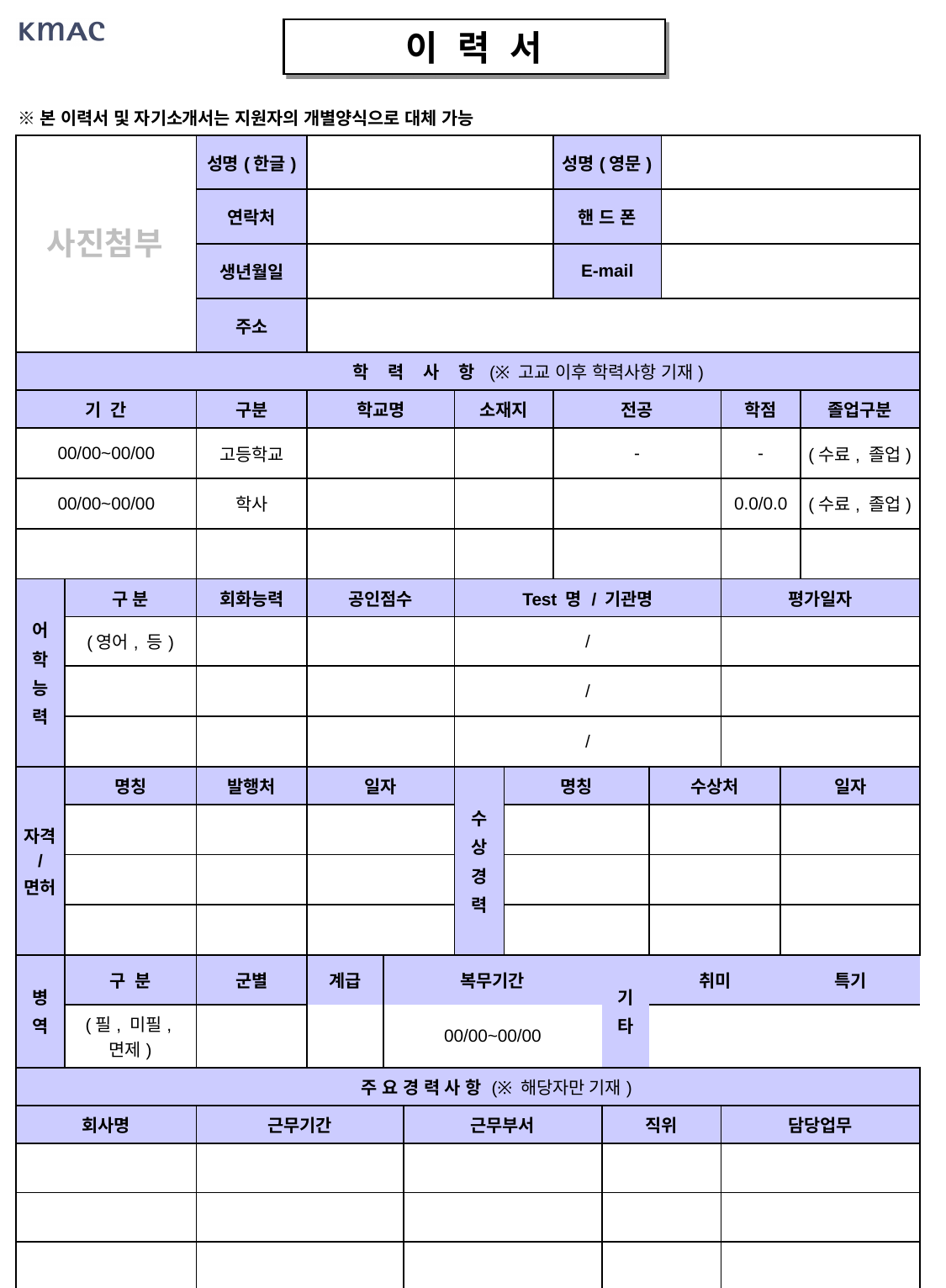

이  력  서
※본 이력서 및 자기소개서는 지원자의 개별양식으로 대체 가능
|  |  | 성명(한글) |  |  |  |  |  | 성명(영문) |  |  |  |  |  |  |
| --- | --- | --- | --- | --- | --- | --- | --- | --- | --- | --- | --- | --- | --- | --- |
|  |  | 연락처 |  |  |  |  |  | 핸 드 폰 |  |  |  |  |  |  |
|  |  | 생년월일 |  |  |  |  |  | E-mail |  |  |  |  |  |  |
|  |  | 주소 |  |  |  |  |  |  |  |  |  |  |  |  |
| 학 력 사 항 (※ 고교 이후 학력사항 기재) |  |  |  |  |  |  |  |  |  |  |  |  |  |  |
| 기 간 |  | 구분 | 학교명 |  |  | 소재지 |  | 전공 |  |  |  | 학점 |  | 졸업구분 |
| 00/00~00/00 |  | 고등학교 |  |  |  |  |  | - |  |  |  | - |  | (수료, 졸업) |
| 00/00~00/00 |  | 학사 |  |  |  |  |  |  |  |  |  | 0.0/0.0 |  | (수료, 졸업) |
|  |  |  |  |  |  |  |  |  |  |  |  |  |  |  |
| 어 학 능 력 | 구 분 | 회화능력 | 공인점수 |  |  | Test 명 / 기관명 |  |  |  |  |  | 평가일자 |  |  |
|  | (영어, 등) |  |  |  |  | / |  |  |  |  |  |  |  |  |
|  |  |  |  |  |  | / |  |  |  |  |  |  |  |  |
|  |  |  |  |  |  | / |  |  |  |  |  |  |  |  |
| 자격 / 면허 | 명칭 | 발행처 | 일자 |  |  | 수 상 경 력 | 명칭 |  |  | 수상처 |  |  | 일자 |  |
|  |  |  |  |  |  |  |  |  |  |  |  |  |  |  |
|  |  |  |  |  |  |  |  |  |  |  |  |  |  |  |
|  |  |  |  |  |  |  |  |  |  |  |  |  |  |  |
| 병 역 | 구 분 | 군별 | 계급 | 복무기간 |  |  |  |  | 기 타 | 취미 |  |  | 특기 |  |
|  | (필, 미필,면제) |  |  | 00/00~00/00 |  |  |  |  |  |  |  |  |  |  |
| 주 요 경 력 사 항 (※ 해당자만 기재) |  |  |  |  |  |  |  |  |  |  |  |  |  |  |
| 회사명 |  | 근무기간 |  |  | 근무부서 |  |  |  | 직위 |  |  | 담당업무 |  |  |
|  |  |  |  |  |  |  |  |  |  |  |  |  |  |  |
|  |  |  |  |  |  |  |  |  |  |  |  |  |  |  |
|  |  |  |  |  |  |  |  |  |  |  |  |  |  |  |

사진첨부